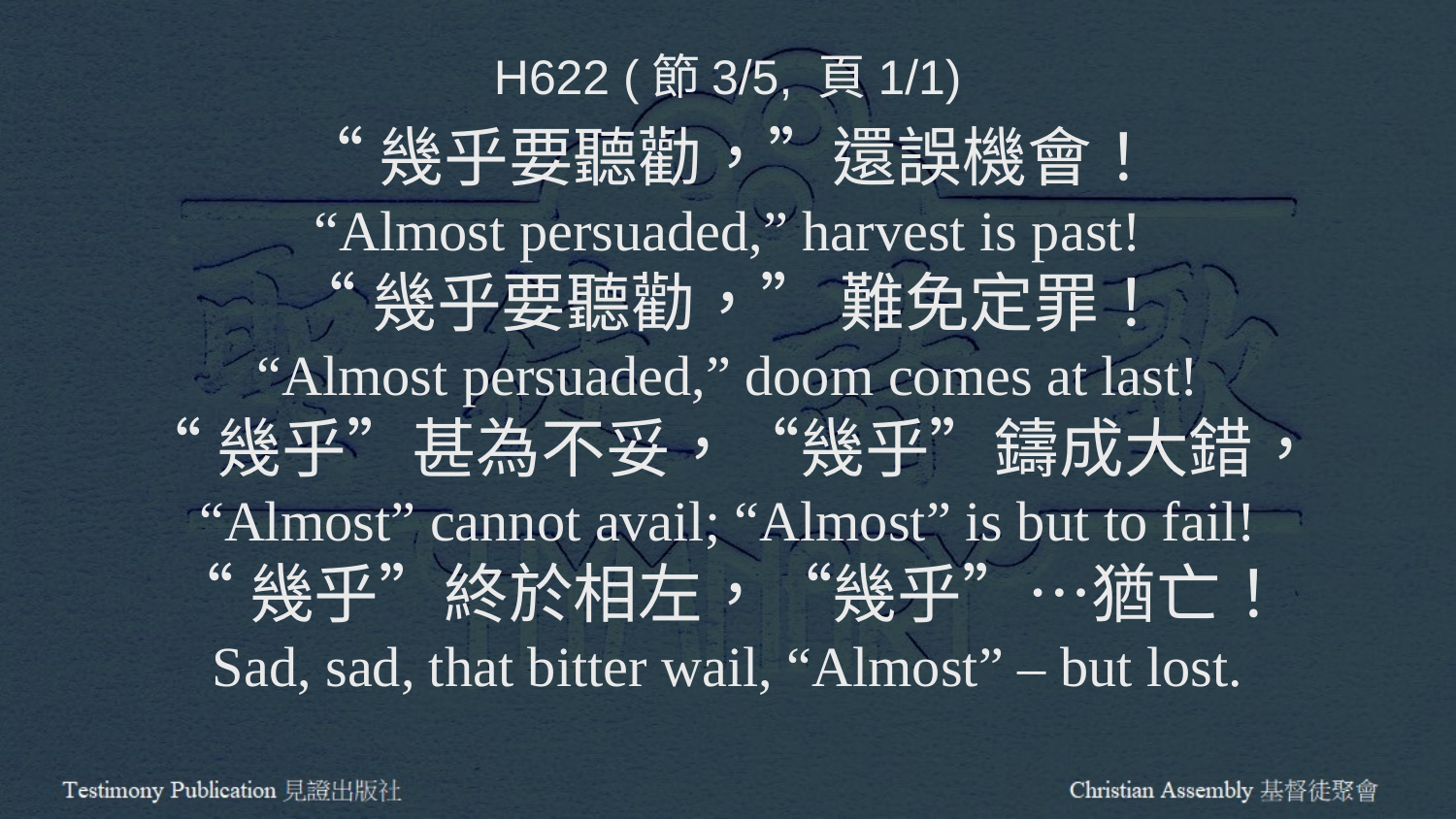

H622 (節3/5, 頁1/1)
“幾乎要聽勸，”還誤機會！
“Almost persuaded,” harvest is past!
“幾乎要聽勸，” 難免定罪！
“Almost persuaded,” doom comes at last!
“幾乎”甚為不妥，“幾乎”鑄成大錯，
“Almost” cannot avail; “Almost” is but to fail!
“幾乎”終於相左，“幾乎”…猶亡！
Sad, sad, that bitter wail, “Almost” – but lost.